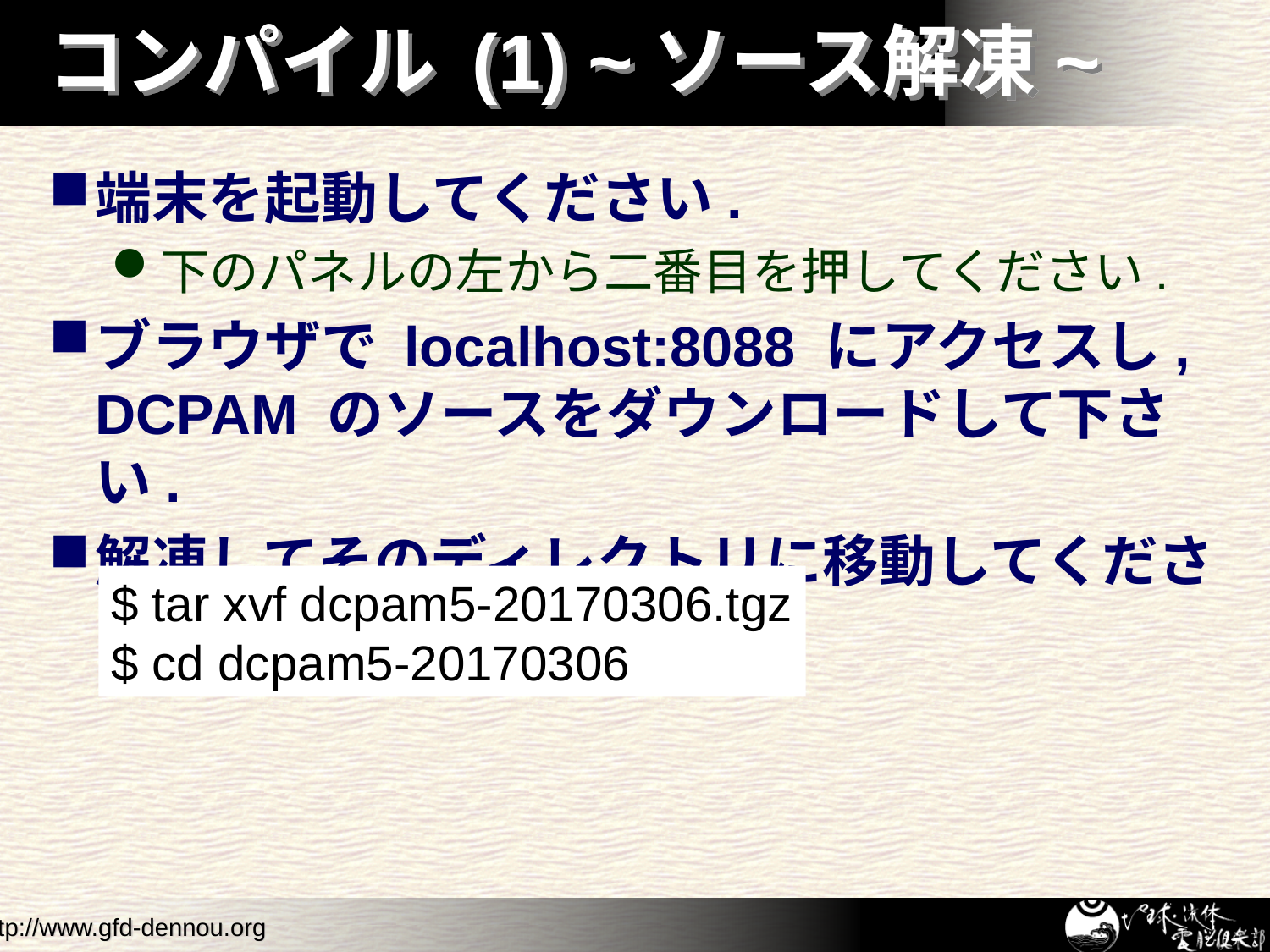

# コンパイル (1) ~ソース解凍~
端末を起動してください.
下のパネルの左から二番目を押してください.
ブラウザで localhost:8088 にアクセスし, DCPAM のソースをダウンロードして下さい.
解凍してそのディレクトリに移動してください.

$ tar xvf dcpam5-20170306.tgz
$ cd dcpam5-20170306